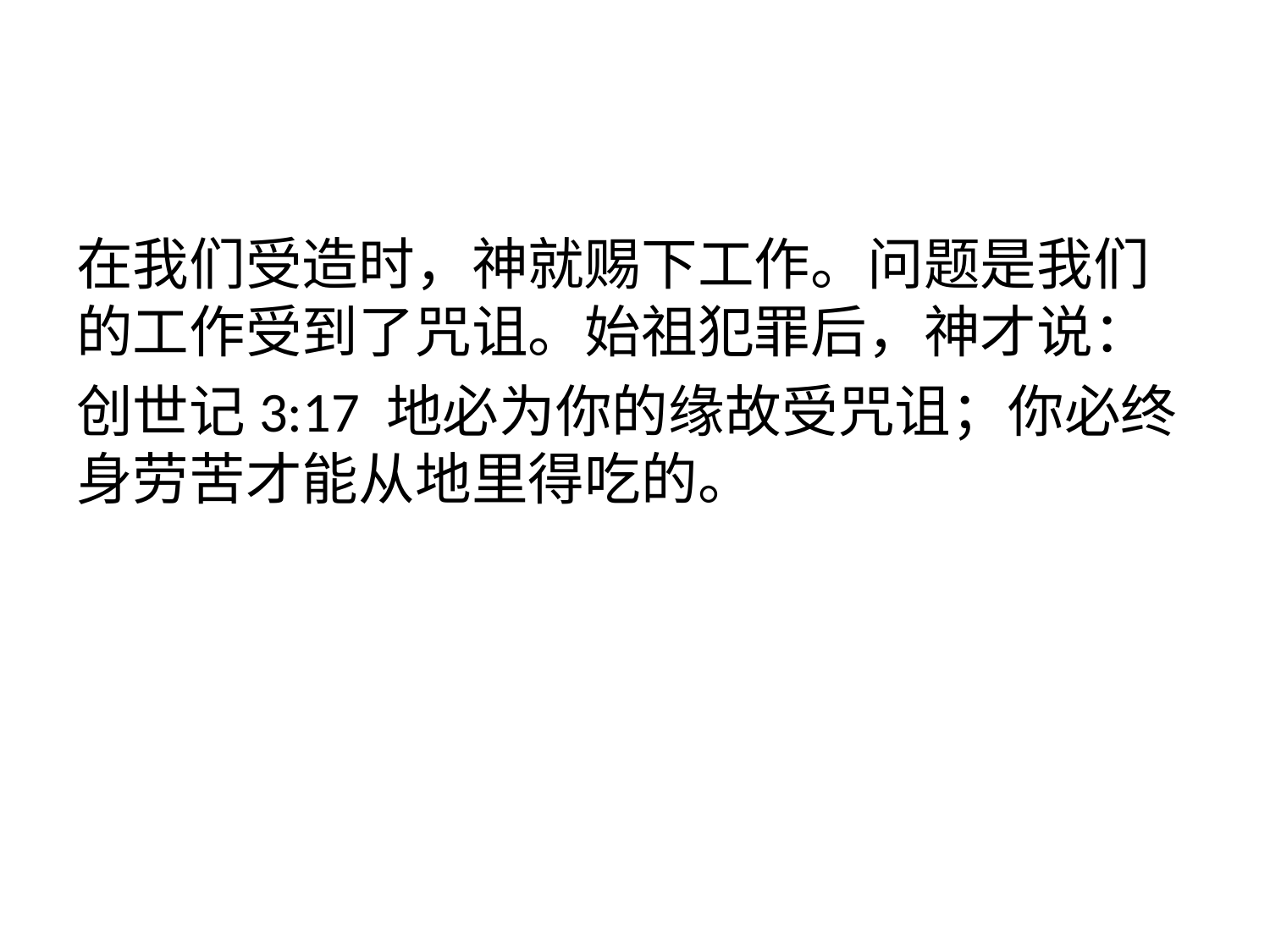

#
在我们受造时，神就赐下工作。问题是我们的工作受到了咒诅。始祖犯罪后，神才说：
创世记3:17 地必为你的缘故受咒诅；你必终身劳苦才能从地里得吃的。